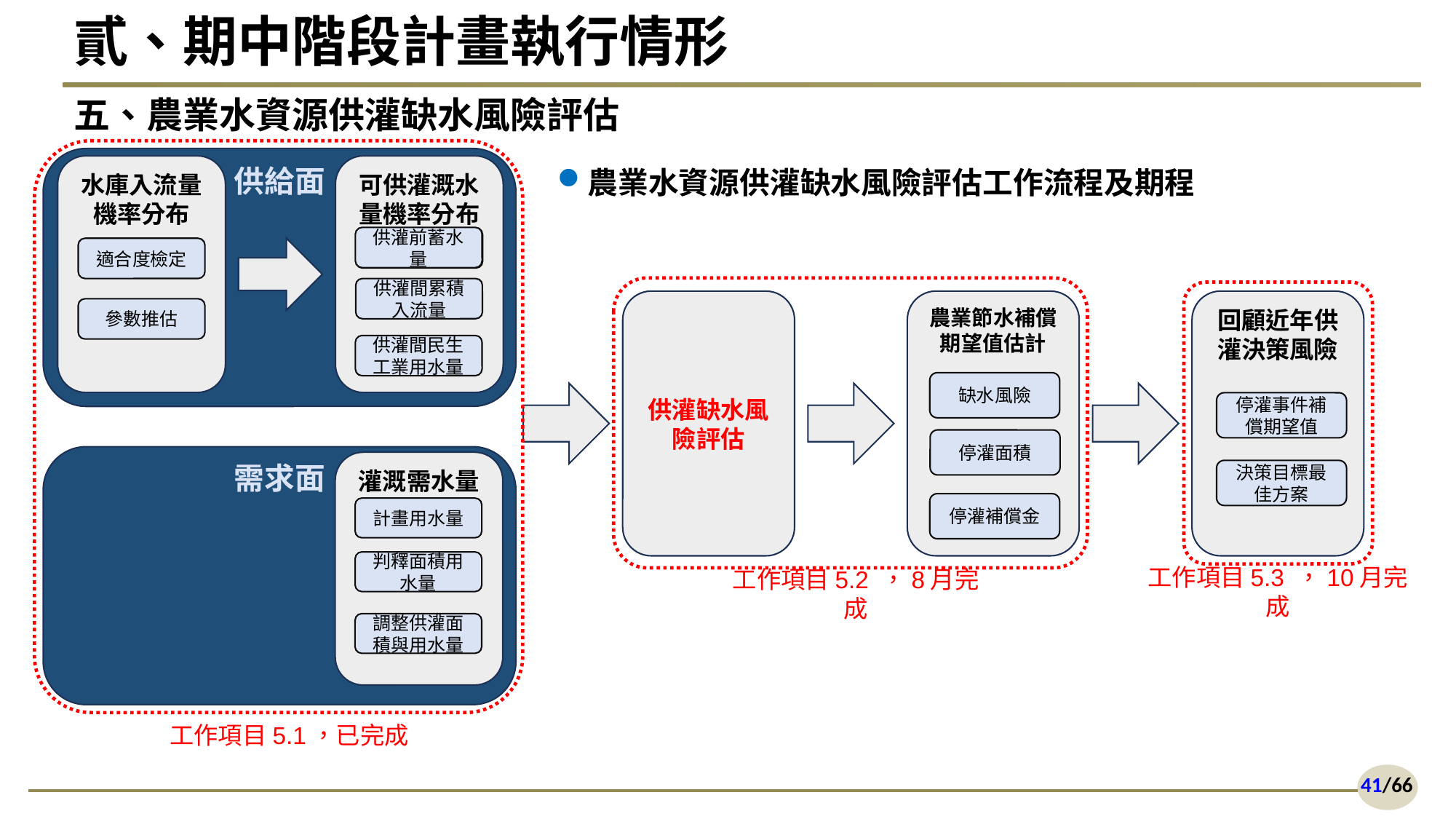

# 貳、期中階段計畫執行情形
五、農業水資源供灌缺水風險評估

水庫入流量機率分布
可供灌溉水量機率分布
供給面
供灌前蓄水量
供灌前蓄水量
適合度檢定

供灌間累積入流量
參數推估
供灌間民生工業用水量
農業水資源供灌缺水風險評估工作流程及期程

供灌缺水風險評估
農業節水補償期望值估計
回顧近年供灌決策風險
缺水風險

停灌事件補償期望值
停灌面積

灌溉需水量
需求面
計畫用水量
判釋面積用水量
調整供灌面積與用水量
決策目標最佳方案
停灌補償金
工作項目5.3 ，10月完成
工作項目5.2 ，8月完成
工作項目5.1，已完成
41/66